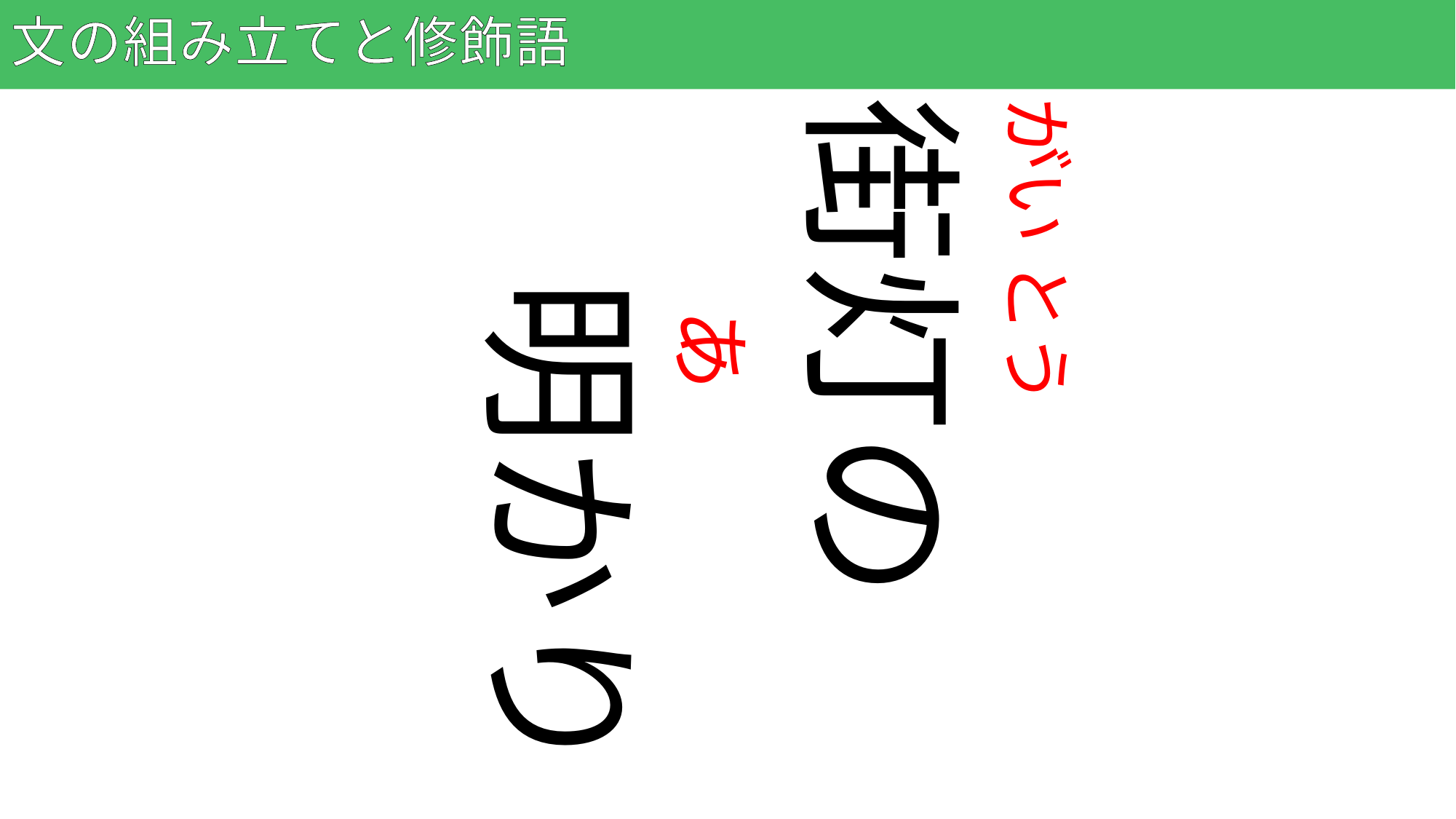

# 文の組み立てと修飾語
105
街灯の
がい とう
明かり
あ